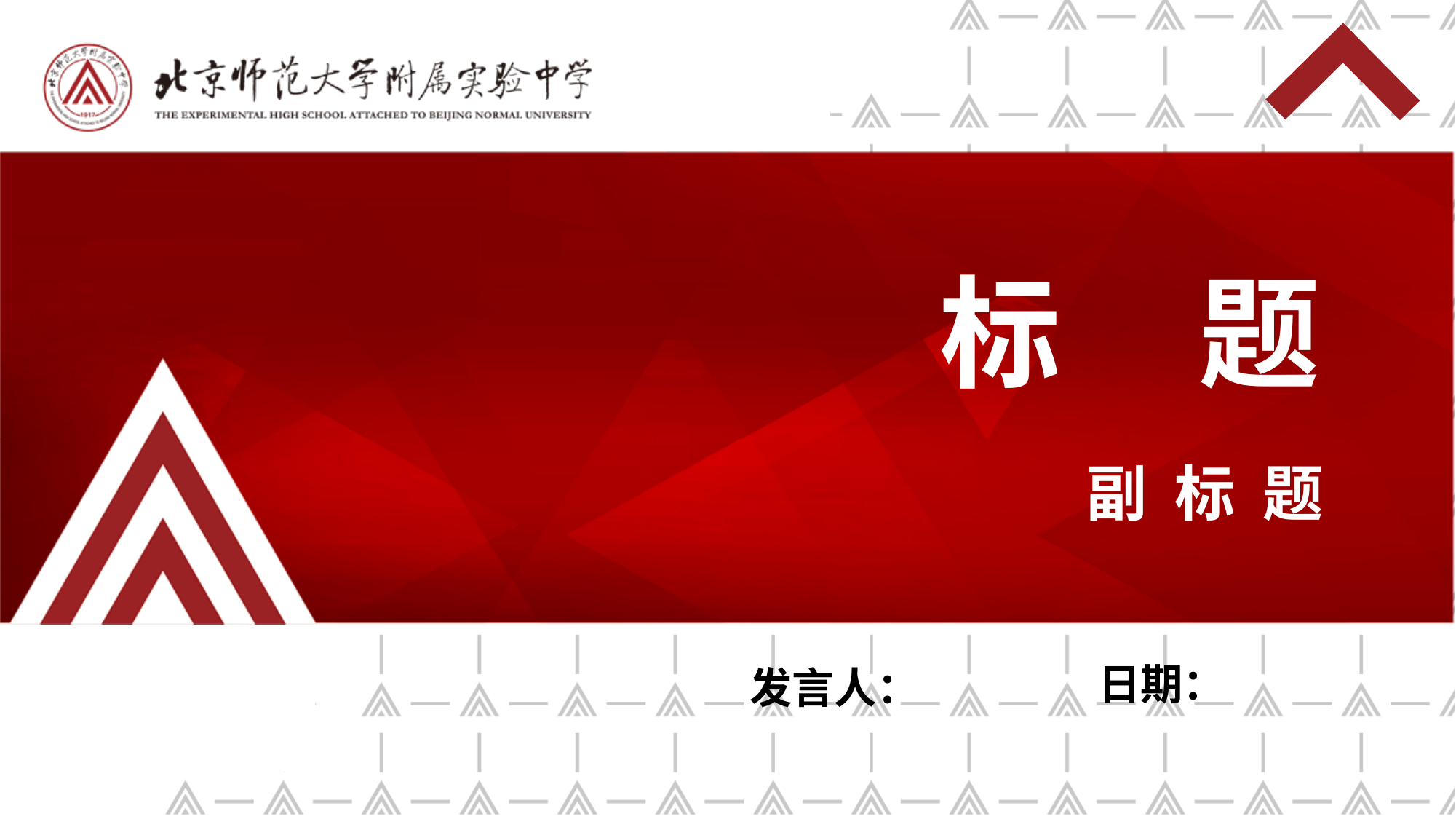

标     题
副  标  题

日期：

发言人：